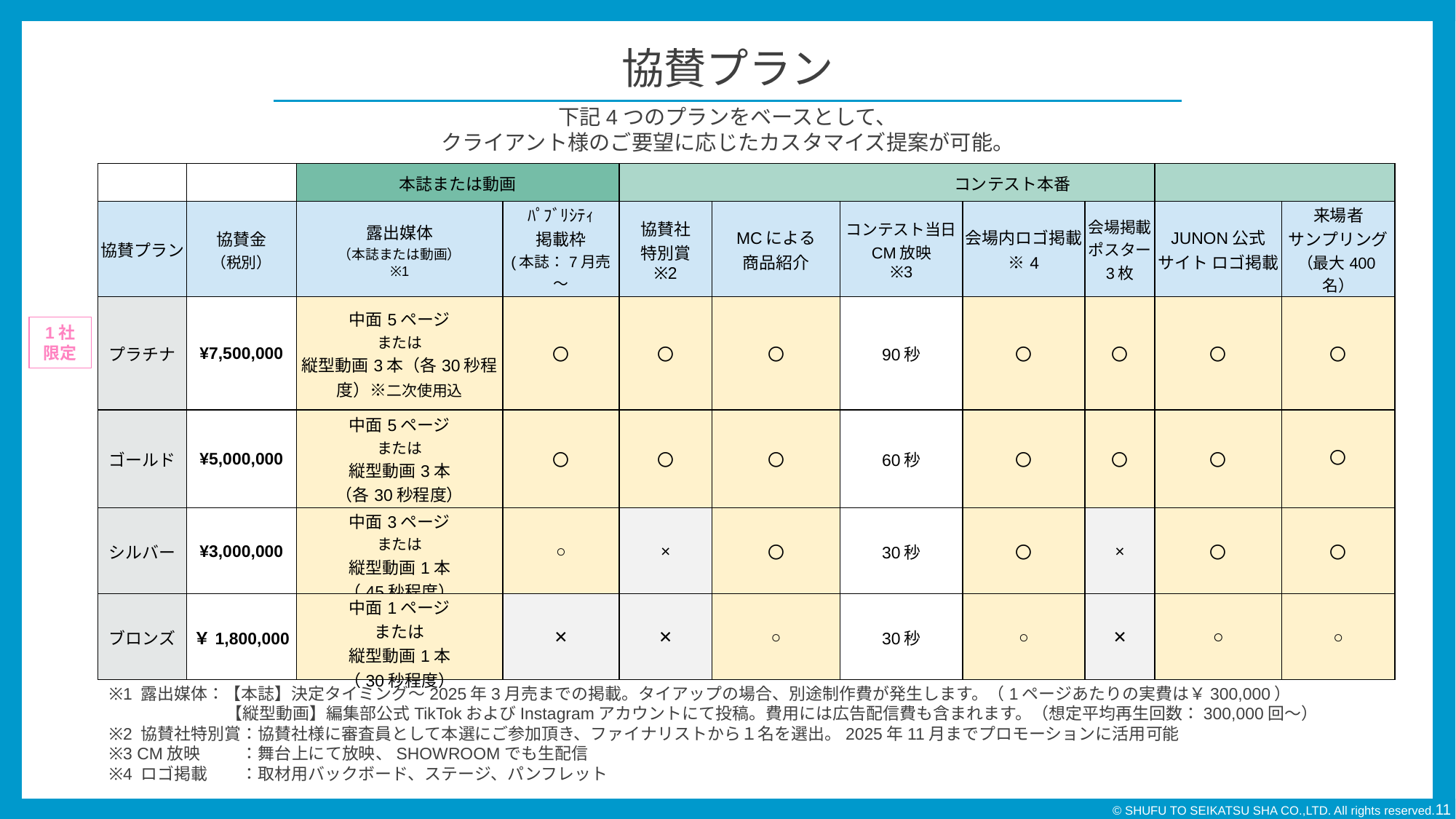

協賛プラン
下記4つのプランをベースとして、
クライアント様のご要望に応じたカスタマイズ提案が可能。
|  |  | 本誌または動画 |  | コンテスト本番 |  |  |  |  |  |  |
| --- | --- | --- | --- | --- | --- | --- | --- | --- | --- | --- |
| 協賛プラン | 協賛金 （税別） | 露出媒体 （本誌または動画） ※1 | ﾊﾟﾌﾞﾘｼﾃｨ 掲載枠 (本誌：7月売～ 12月売号まで) | 協賛社 特別賞 ※2 | MCによる 商品紹介 | コンテスト当日 CM放映 ※3 | 会場内ロゴ掲載 ※4 | 会場掲載 ポスター 3枚 | JUNON公式 サイト ロゴ掲載 | 来場者 サンプリング （最大400名） |
| プラチナ | ¥7,500,000 | 中面5ページ または 縦型動画3本（各30秒程度）※二次使用込 | 〇 | 〇 | 〇 | 90秒 | 〇 | 〇 | 〇 | 〇 |
| ゴールド | ¥5,000,000 | 中面5ページ または 縦型動画3本 （各30秒程度） | 〇 | 〇 | 〇 | 60秒 | 〇 | 〇 | 〇 | 〇 |
| シルバー | ¥3,000,000 | 中面3ページ または 縦型動画1本 （45秒程度） | ○ | × | 〇 | 30秒 | 〇 | × | 〇 | 〇 |
| ブロンズ | ￥1,800,000 | 中面1ページ または 縦型動画1本 （30秒程度） | ✕ | ✕ | ○ | 30秒 | ○ | ✕ | ○ | ○ |
1社
限定
※1 露出媒体：【本誌】決定タイミング～2025年3月売までの掲載。タイアップの場合、別途制作費が発生します。（1ページあたりの実費は￥300,000）
　　　　　　　【縦型動画】編集部公式TikTokおよびInstagramアカウントにて投稿。費用には広告配信費も含まれます。（想定平均再生回数：300,000回～）
※2 協賛社特別賞：協賛社様に審査員として本選にご参加頂き、ファイナリストから１名を選出。2025年11月までプロモーションに活用可能
※3 CM放映　  　：舞台上にて放映、SHOWROOMでも生配信
※4 ロゴ掲載　　：取材用バックボード、ステージ、パンフレット
11
© SHUFU TO SEIKATSU SHA CO.,LTD. All rights reserved.